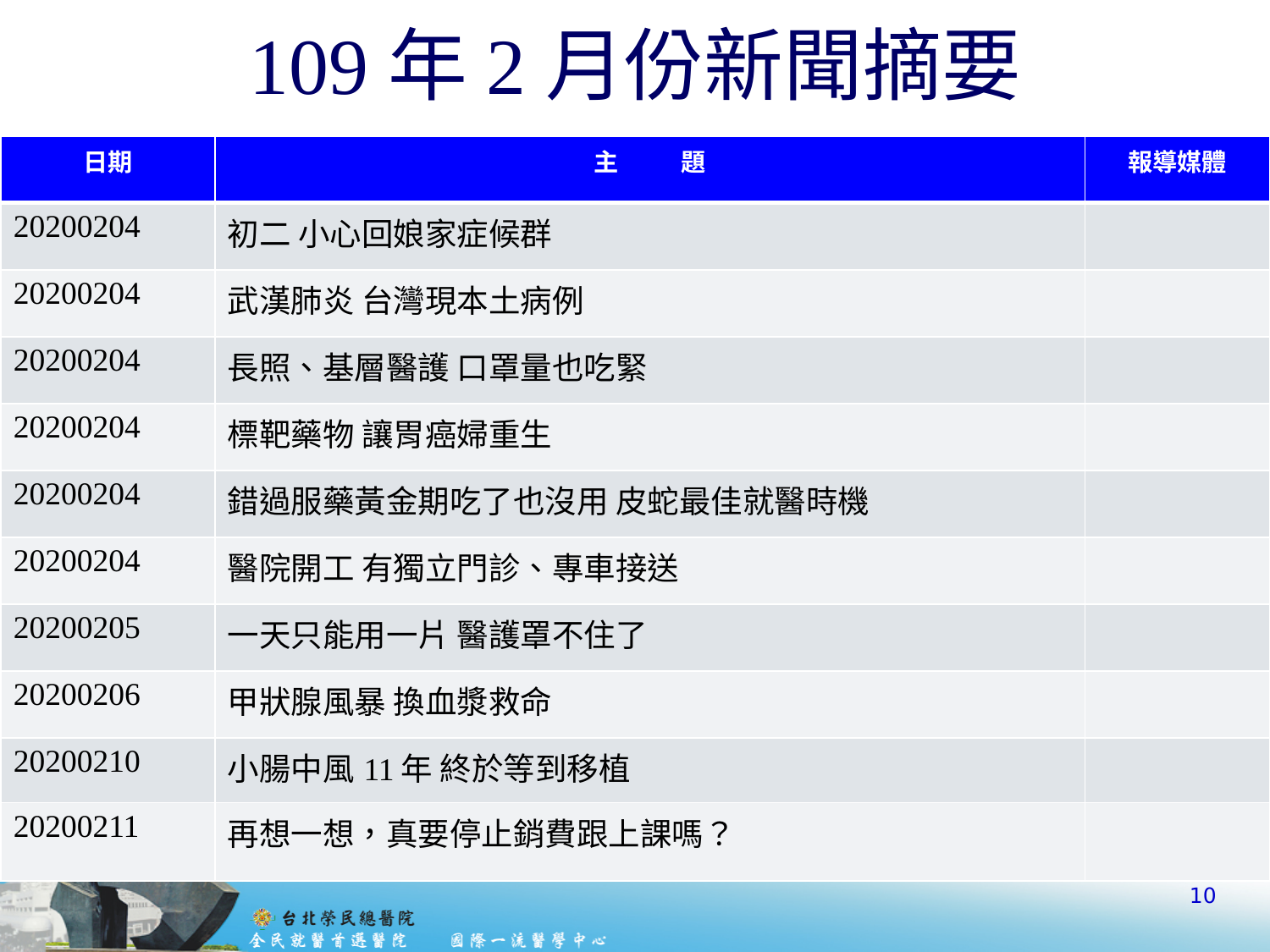

# 109年2月份新聞摘要
| 日期 | 主 題 | 報導媒體 |
| --- | --- | --- |
| 20200204 | 初二 小心回娘家症候群 |  |
| 20200204 | 武漢肺炎 台灣現本土病例 |  |
| 20200204 | 長照、基層醫護 口罩量也吃緊 |  |
| 20200204 | 標靶藥物 讓胃癌婦重生 |  |
| 20200204 | 錯過服藥黃金期吃了也沒用 皮蛇最佳就醫時機 |  |
| 20200204 | 醫院開工 有獨立門診、專車接送 |  |
| 20200205 | 一天只能用一片 醫護罩不住了 |  |
| 20200206 | 甲狀腺風暴 換血漿救命 |  |
| 20200210 | 小腸中風11年 終於等到移植 |  |
| 20200211 | 再想一想，真要停止銷費跟上課嗎？ |  |
10